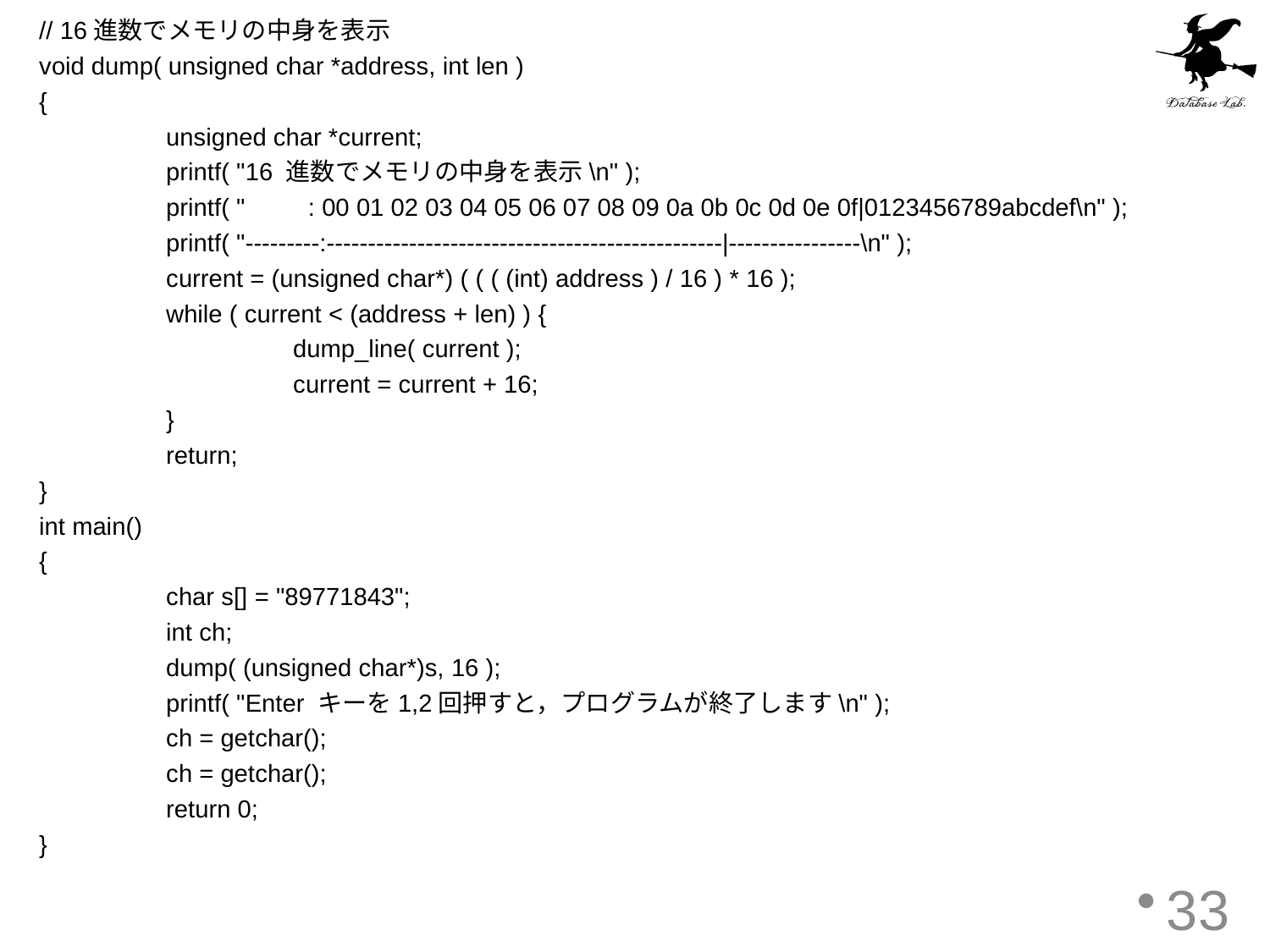

// 16進数でメモリの中身を表示
void dump( unsigned char *address, int len )
{
	unsigned char *current;
	printf( "16 進数でメモリの中身を表示\n" );
	printf( "         : 00 01 02 03 04 05 06 07 08 09 0a 0b 0c 0d 0e 0f|0123456789abcdef\n" );
	printf( "---------:------------------------------------------------|----------------\n" );
	current = (unsigned char*) ( ( ( (int) address ) / 16 ) * 16 );
	while ( current < (address + len) ) {
		dump_line( current );
		current = current + 16;
	}
	return;
}
int main()
{
	char s[] = "89771843";
	int ch;
	dump( (unsigned char*)s, 16 );
	printf( "Enter キーを1,2回押すと，プログラムが終了します\n" );
	ch = getchar();
	ch = getchar();
	return 0;
}
33